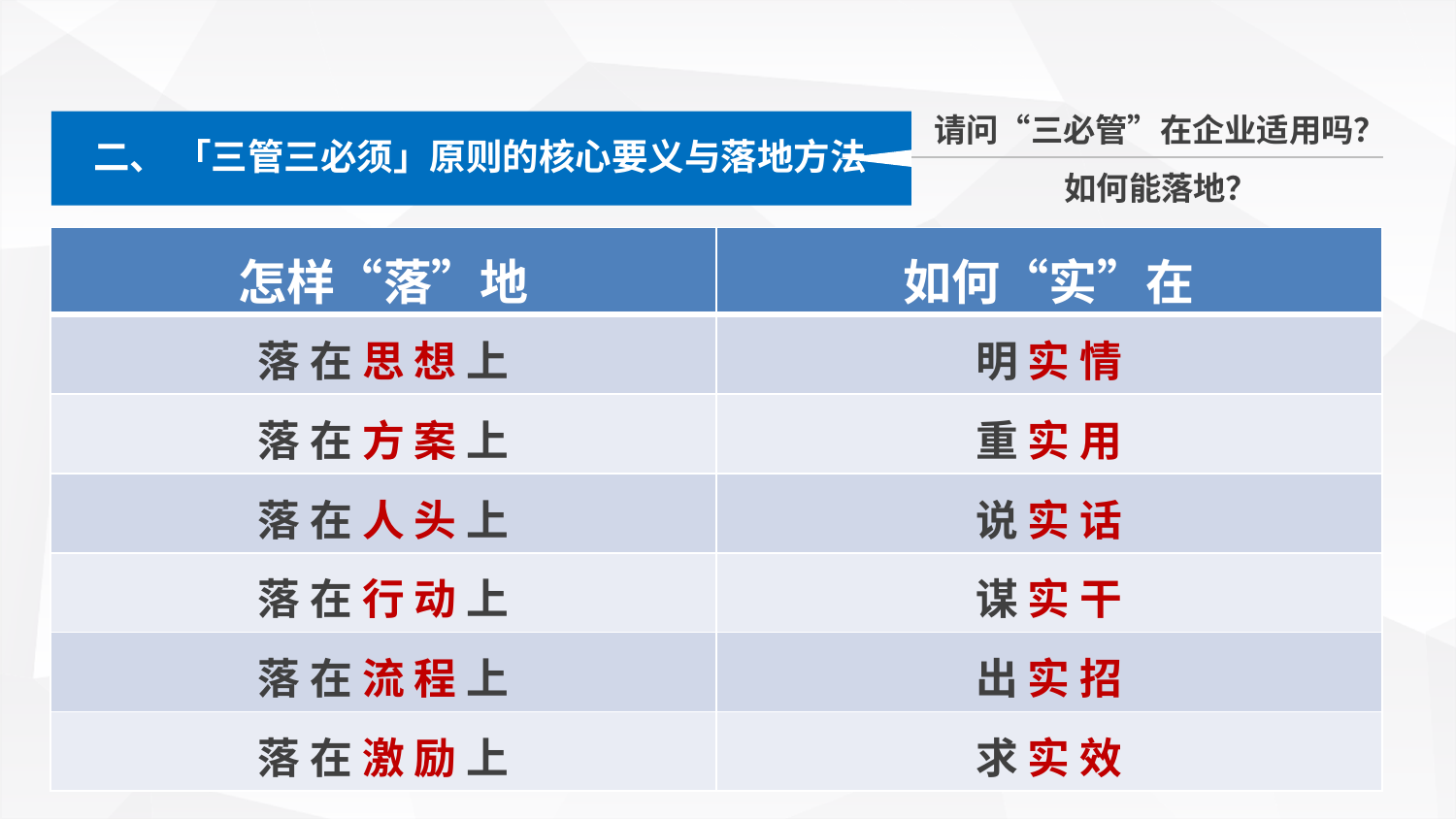

请问“三必管”在企业适用吗？

二、 「三管三必须」原则的核心要义与落地方法

如何能落地？
| 怎样“落”地 | 如何“实”在 |
| --- | --- |
| 落 在 思 想 上 | 明 实 情 |
| 落 在 方 案 上 | 重 实 用 |
| 落 在 人 头 上 | 说 实 话 |
| 落 在 行 动 上 | 谋 实 干 |
| 落 在 流 程 上 | 出 实 招 |
| 落 在 激 励 上 | 求 实 效 |